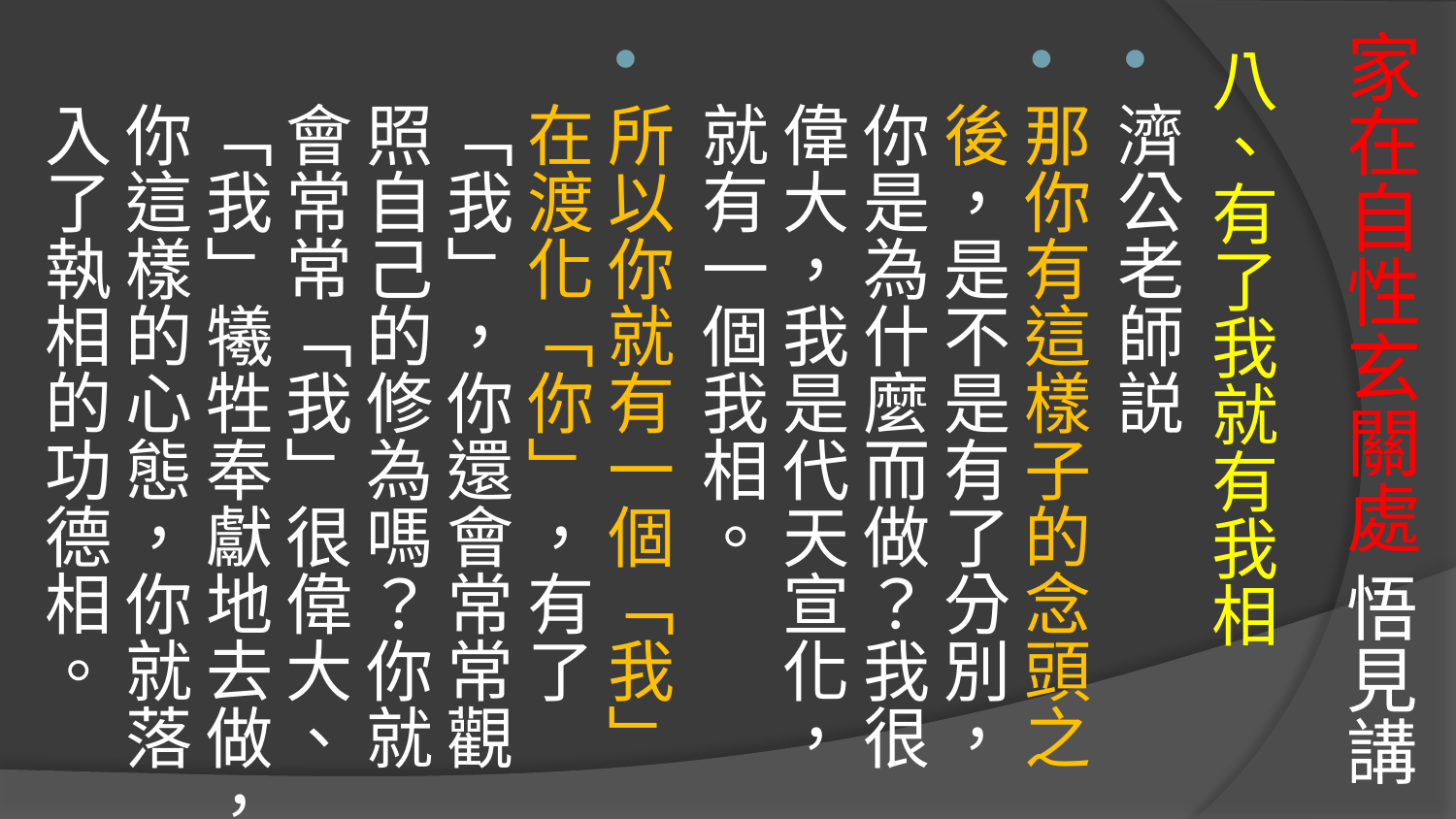

# 家在自性玄關處 悟見講
八、有了我就有我相
濟公老師説
那你有這樣子的念頭之後，是不是有了分別，你是為什麼而做？我很偉大，我是代天宣化，就有一個我相。
所以你就有一個「我」在渡化「你」，有了「我」，你還會常常觀照自己的修為嗎？你就會常常「我」很偉大、「我」犧牲奉獻地去做，你這樣的心態，你就落入了執相的功德相。